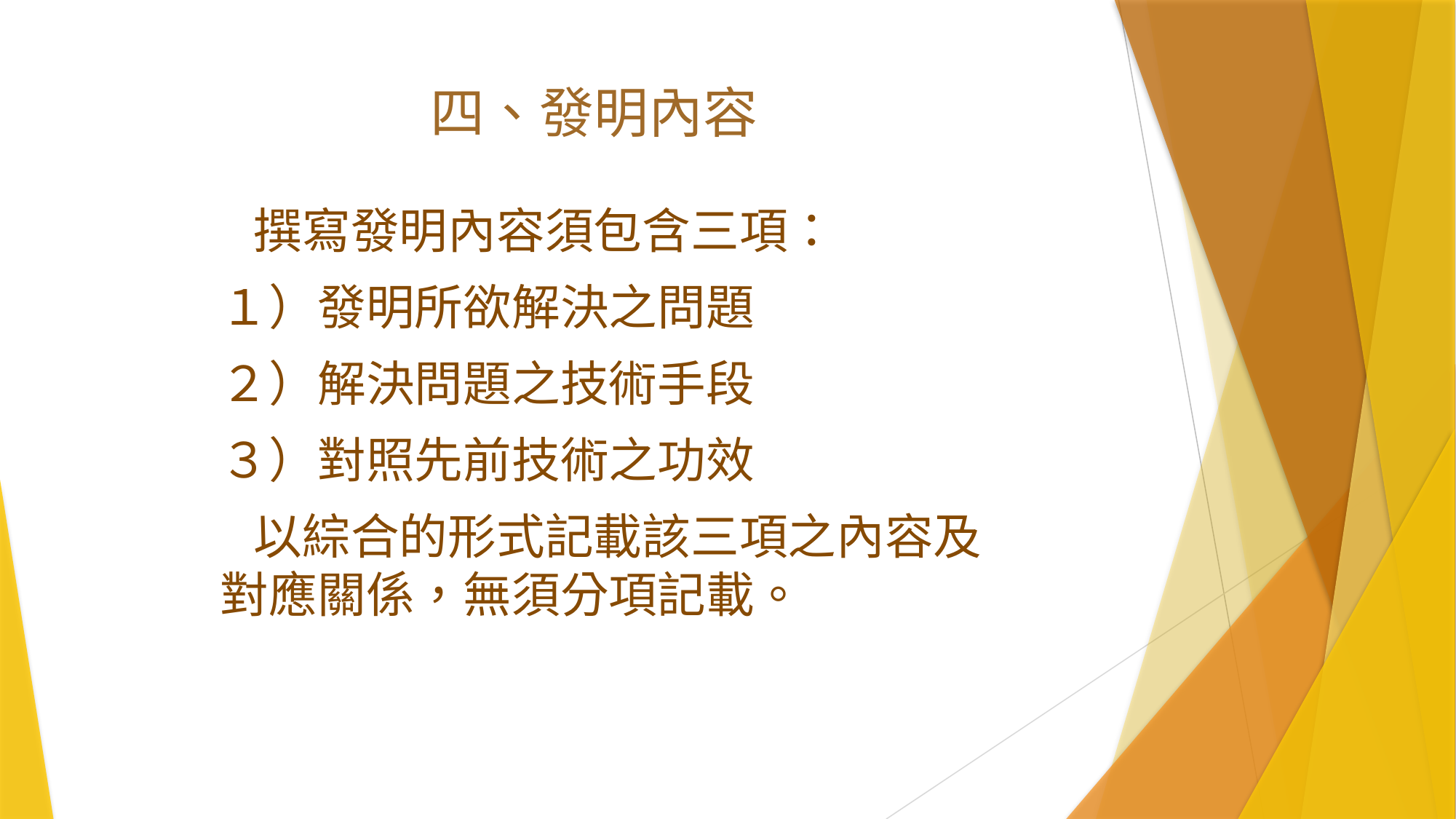

# 四、發明內容
  撰寫發明內容須包含三項：
１）發明所欲解決之問題
２）解決問題之技術手段
３）對照先前技術之功效
  以綜合的形式記載該三項之內容及對應關係，無須分項記載。